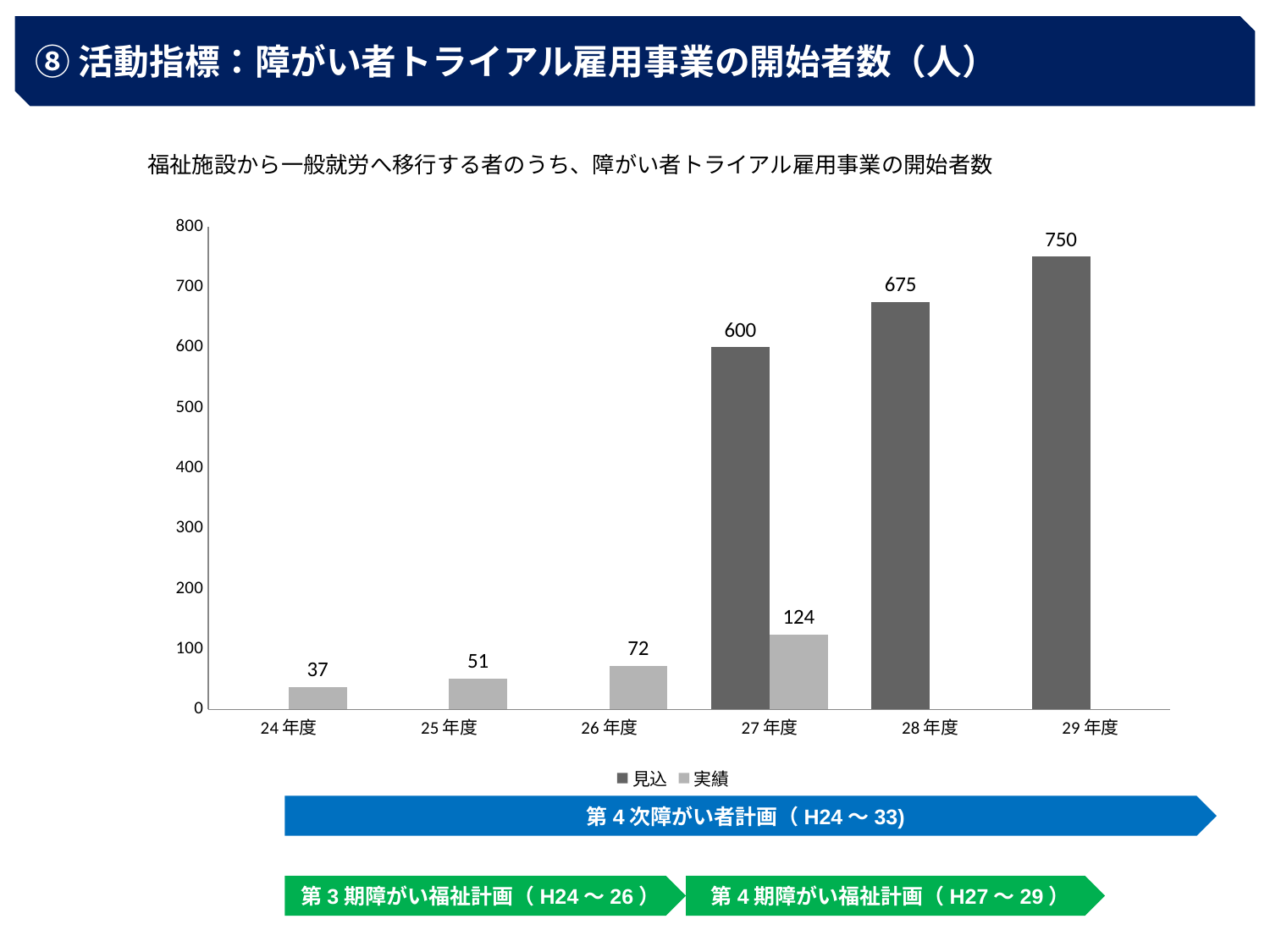

⑧活動指標：障がい者トライアル雇用事業の開始者数（人）
福祉施設から一般就労へ移行する者のうち、障がい者トライアル雇用事業の開始者数

### Chart

| Category | 見込 | 実績 |
|---|---|---|
| 24年度 | None | 37.0 |
| 25年度 | None | 51.0 |
| 26年度 | None | 72.0 |
| 27年度 | 600.0 | 124.0 |
| 28年度 | 675.0 | None |
| 29年度 | 750.0 | None |
第4次障がい者計画（H24～33)
第3期障がい福祉計画（H24～26）
第4期障がい福祉計画（H27～29）